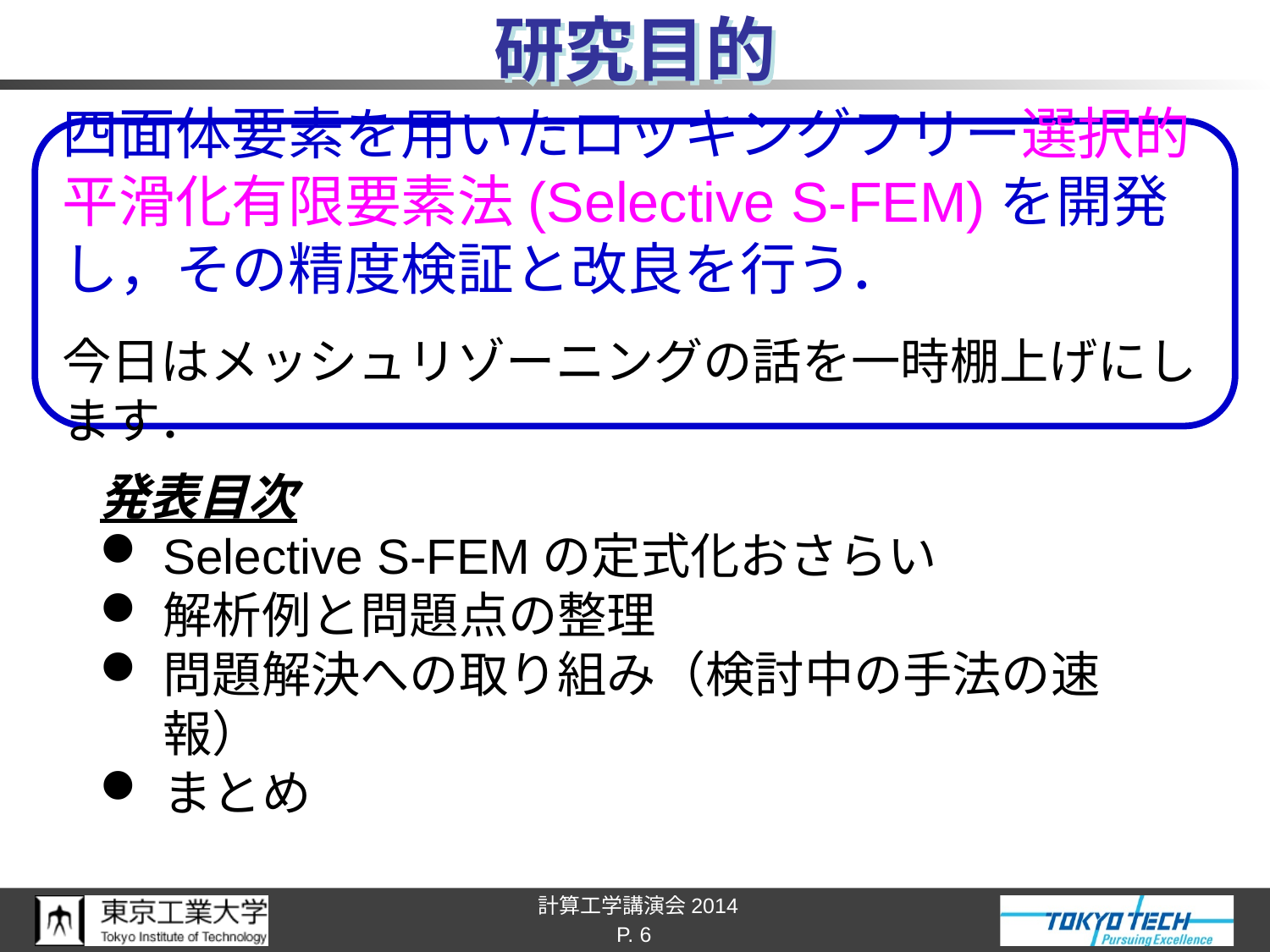

# 研究目的
四面体要素を用いたロッキングフリー選択的平滑化有限要素法(Selective S-FEM)を開発し，その精度検証と改良を行う．

今日はメッシュリゾーニングの話を一時棚上げにします．
発表目次
Selective S-FEMの定式化おさらい
解析例と問題点の整理
問題解決への取り組み（検討中の手法の速報）
まとめ
P. 6